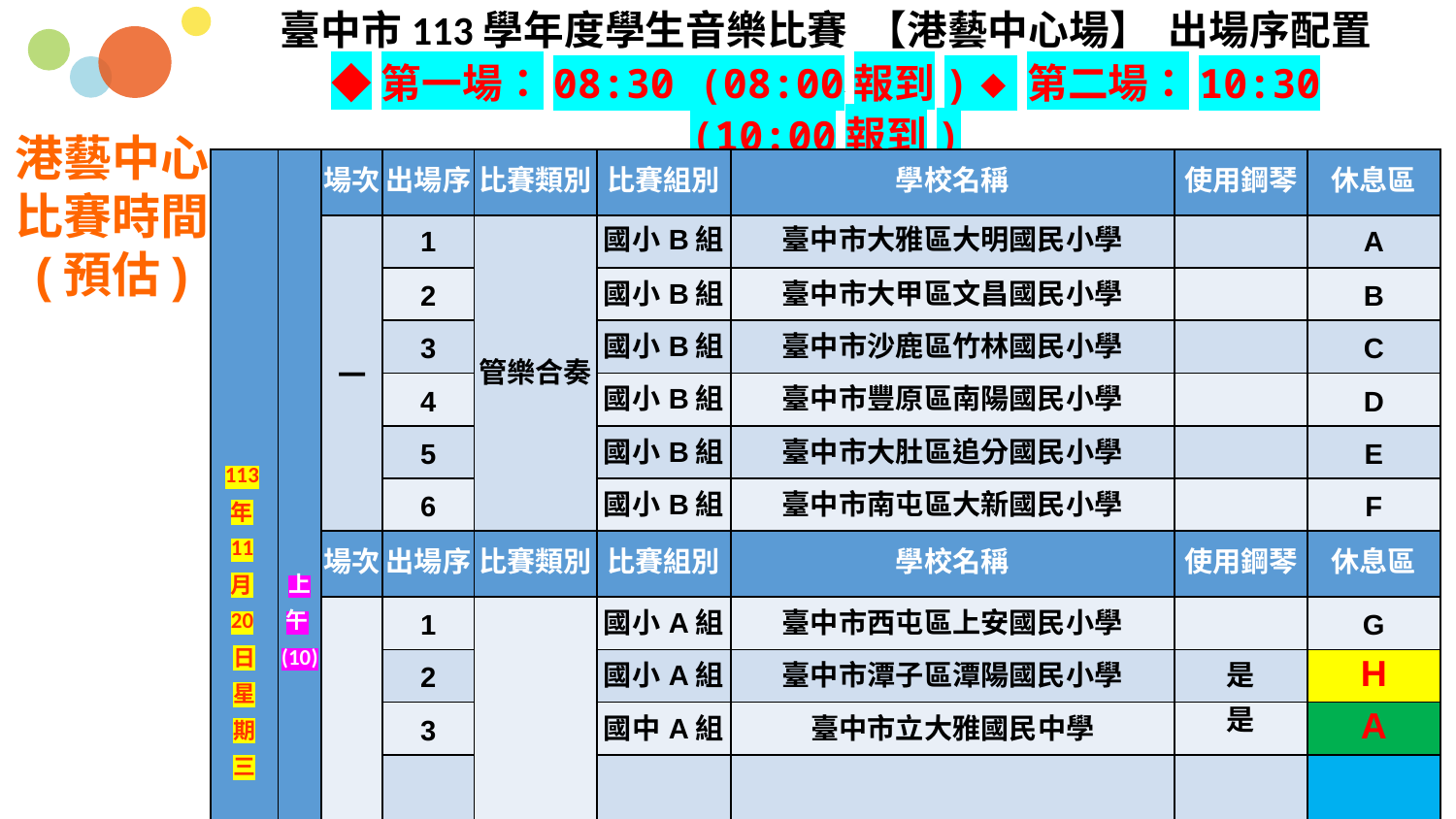

臺中市113學年度學生音樂比賽  【港藝中心場】  出場序配置表

◆第一場：08:30 (08:00報到)◆第二場：10:30 (10:00報到)
港藝中心
比賽時間
(預估)
| 113年11月20日星期三 | 上午(10) | 場次 | 出場序 | 比賽類別 | 比賽組別 | 學校名稱 | 使用鋼琴 | 休息區 |
| --- | --- | --- | --- | --- | --- | --- | --- | --- |
|  |  | 一 | 1 | 管樂合奏 | 國小B組 | 臺中市大雅區大明國民小學 |  | A |
|  |  |  | 2 |  | 國小B組 | 臺中市大甲區文昌國民小學 |  | B |
|  |  |  | 3 |  | 國小B組 | 臺中市沙鹿區竹林國民小學 |  | C |
|  |  |  | 4 |  | 國小B組 | 臺中市豐原區南陽國民小學 |  | D |
|  |  |  | 5 |  | 國小B組 | 臺中市大肚區追分國民小學 |  | E |
|  |  |  | 6 |  | 國小B組 | 臺中市南屯區大新國民小學 |  | F |
|  |  | 場次 | 出場序 | 比賽類別 | 比賽組別 | 學校名稱 | 使用鋼琴 | 休息區 |
|  |  | 二 | 1 | 管樂合奏 | 國小A組 | 臺中市西屯區上安國民小學 |  | G |
|  |  |  | 2 |  | 國小A組 | 臺中市潭子區潭陽國民小學 | 是 | H |
|  |  |  | 3 |  | 國中A組 | 臺中市立大雅國民中學 | 是 | A |
|  |  |  | 4 |  | 國中A組 | 臺中市立雙十國民中學 |  | B |